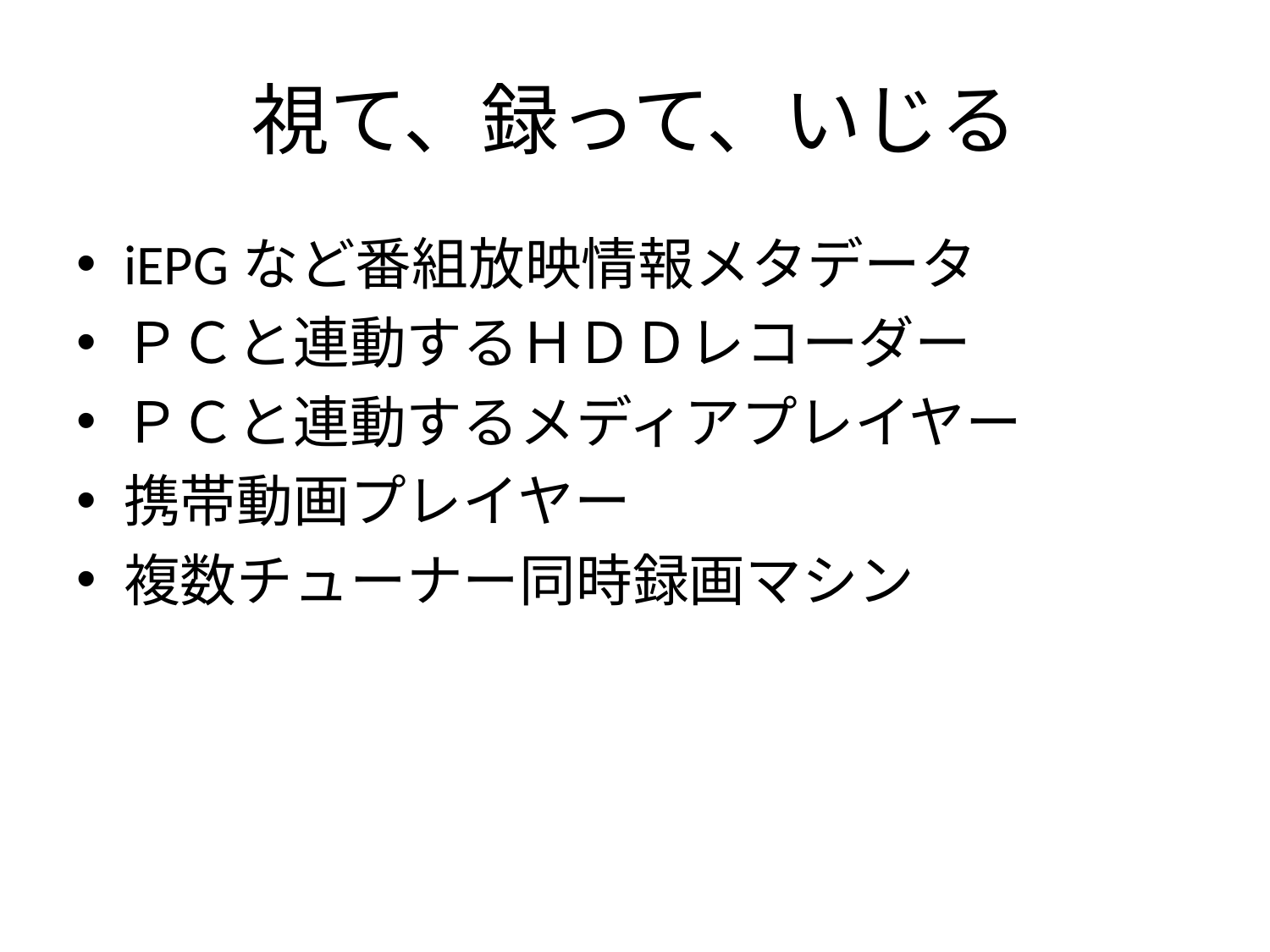

# 視て、録って、いじる
iEPGなど番組放映情報メタデータ
ＰＣと連動するＨＤＤレコーダー
ＰＣと連動するメディアプレイヤー
携帯動画プレイヤー
複数チューナー同時録画マシン